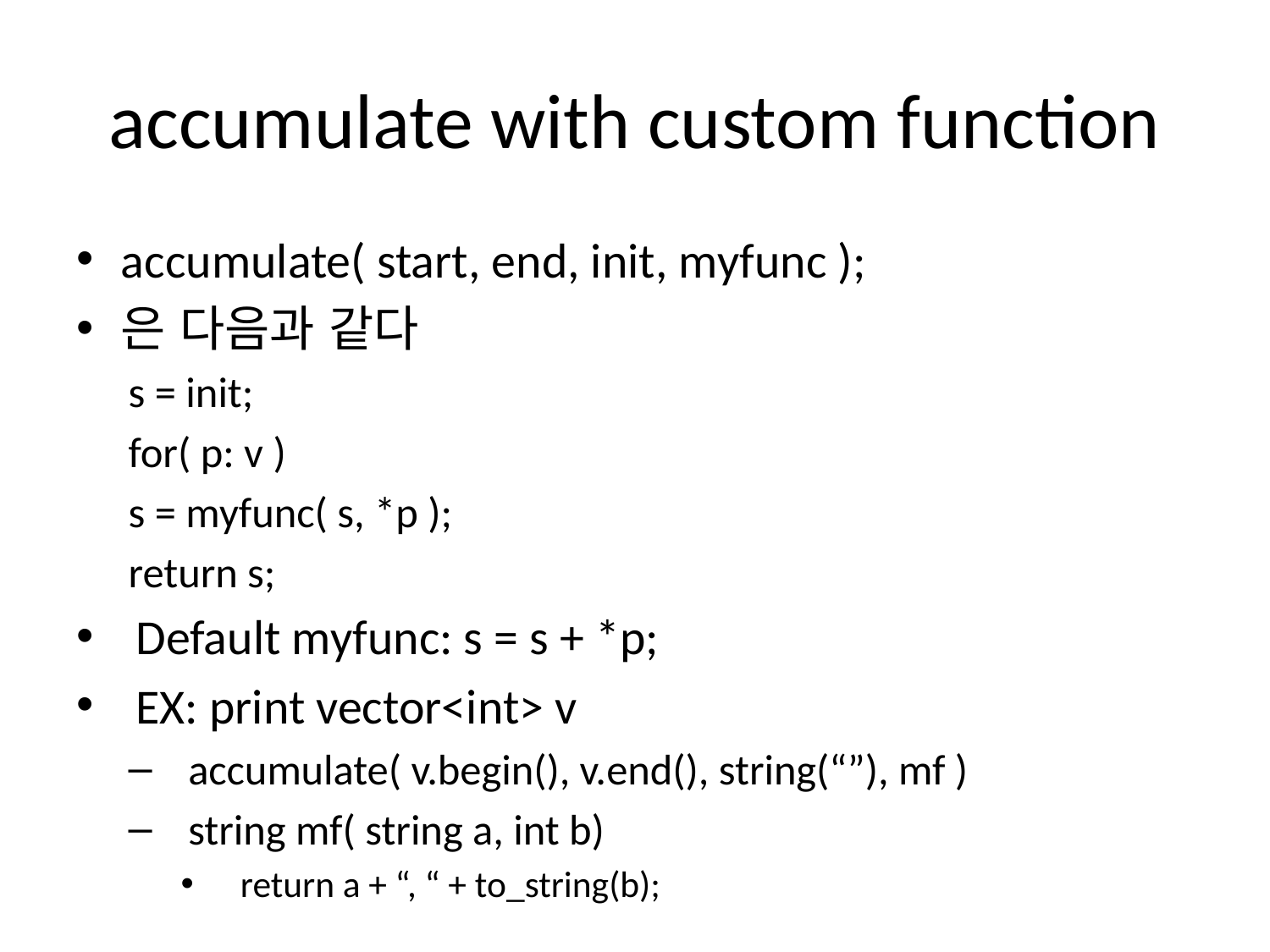

# accumulate with custom function
accumulate( start, end, init, myfunc );
은 다음과 같다
s = init;
for( p: v )
	s = myfunc( s, *p );
return s;
Default myfunc: s = s + *p;
EX: print vector<int> v
accumulate( v.begin(), v.end(), string(“”), mf )
string mf( string a, int b)
return a + “, “ + to_string(b);